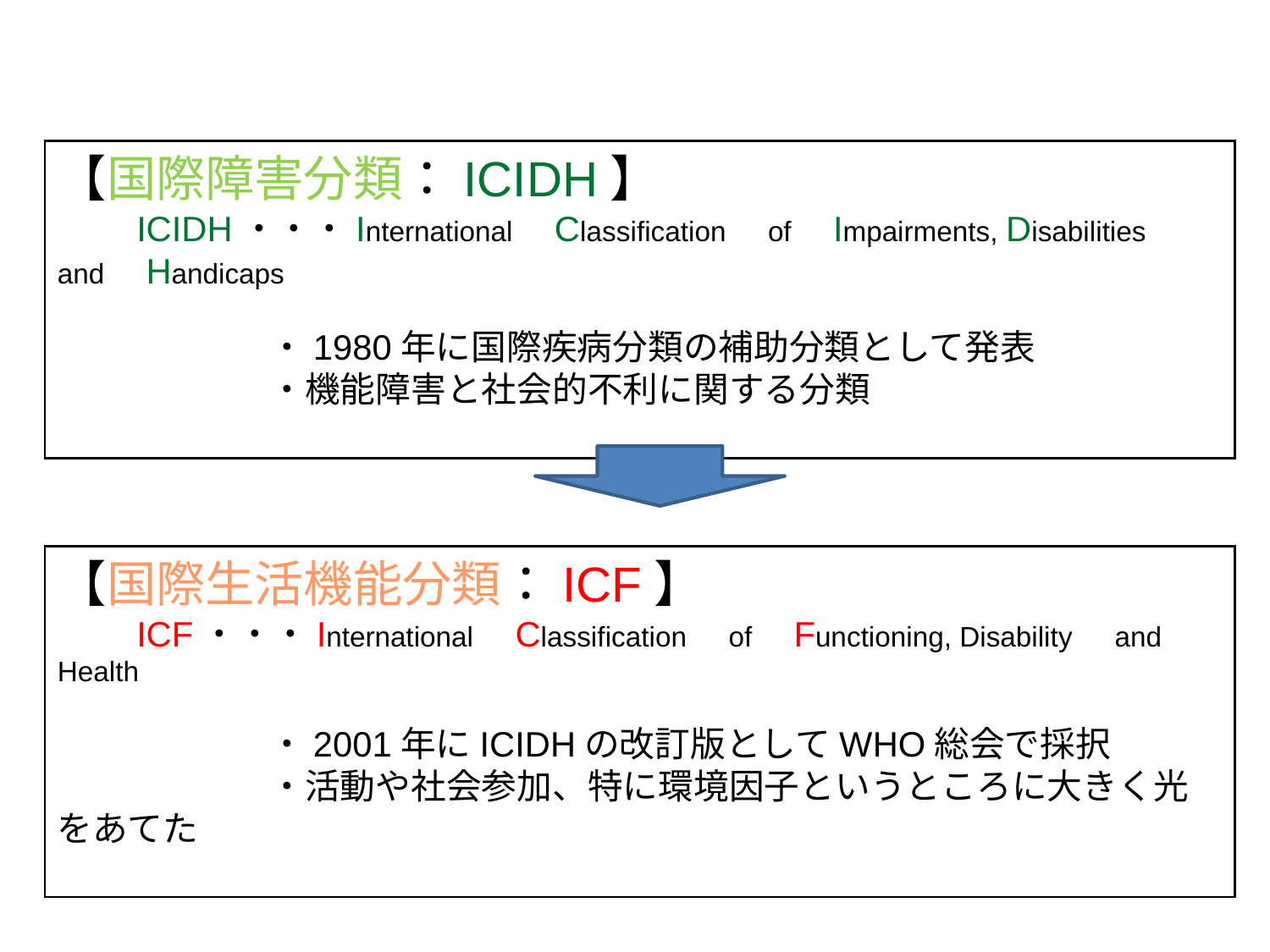

【国際障害分類：ICIDH】
　　ICIDH・・・International　Classification　of　Impairments, Disabilities　and　Handicaps

　　　　　　・1980年に国際疾病分類の補助分類として発表
　　　　　　・機能障害と社会的不利に関する分類

【国際生活機能分類：ICF】
　　ICF・・・International　Classification　of　Functioning, Disability　and　Health

　　　　　　・2001年にICIDHの改訂版としてWHO総会で採択
　　　　　　・活動や社会参加、特に環境因子というところに大きく光をあてた